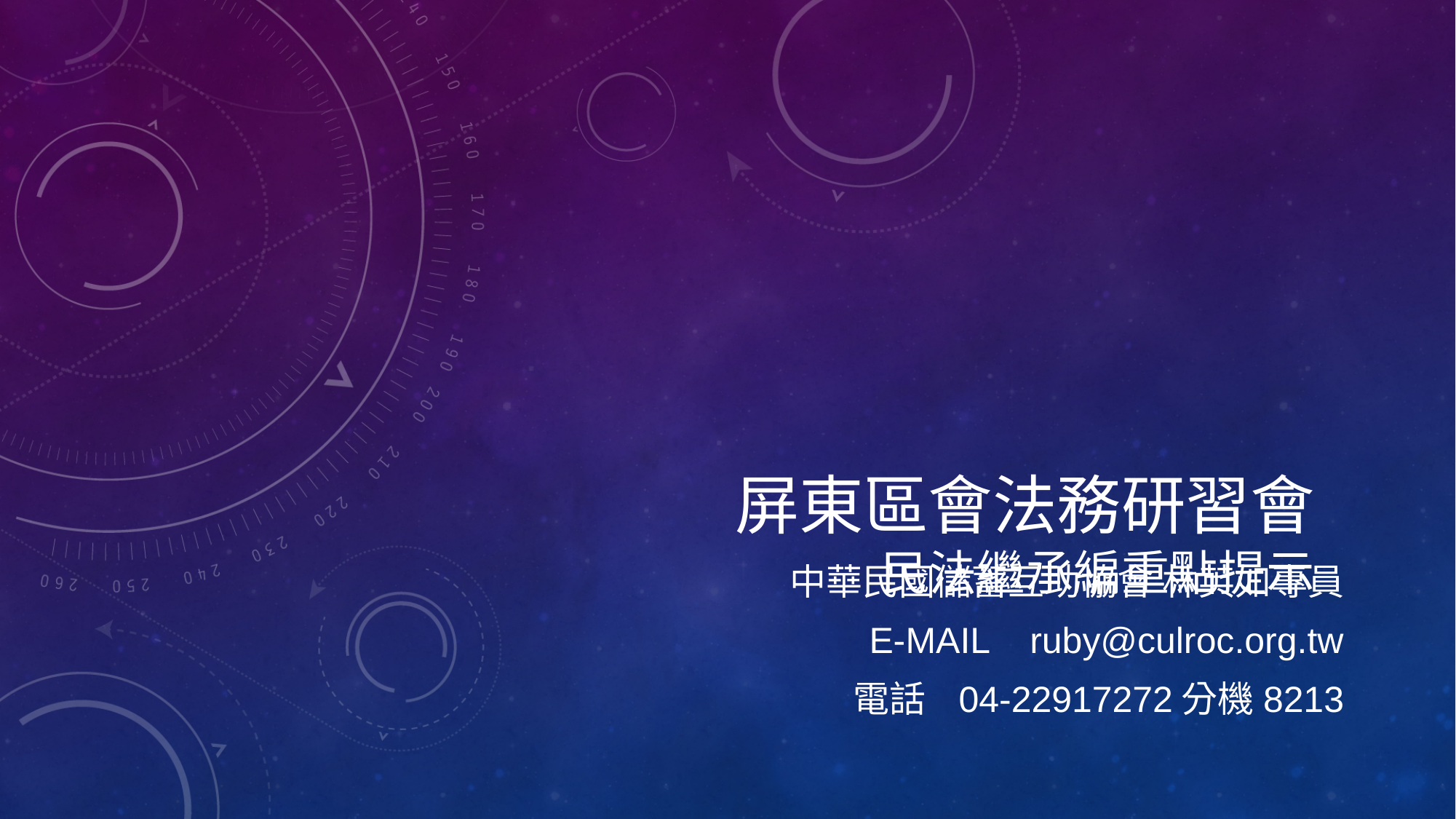

# 屏東區會法務研習會 民法繼承編重點提示
中華民國儲蓄互助協會 林英如專員
E-MAIL    ruby@culroc.org.tw
電話   04-22917272分機8213